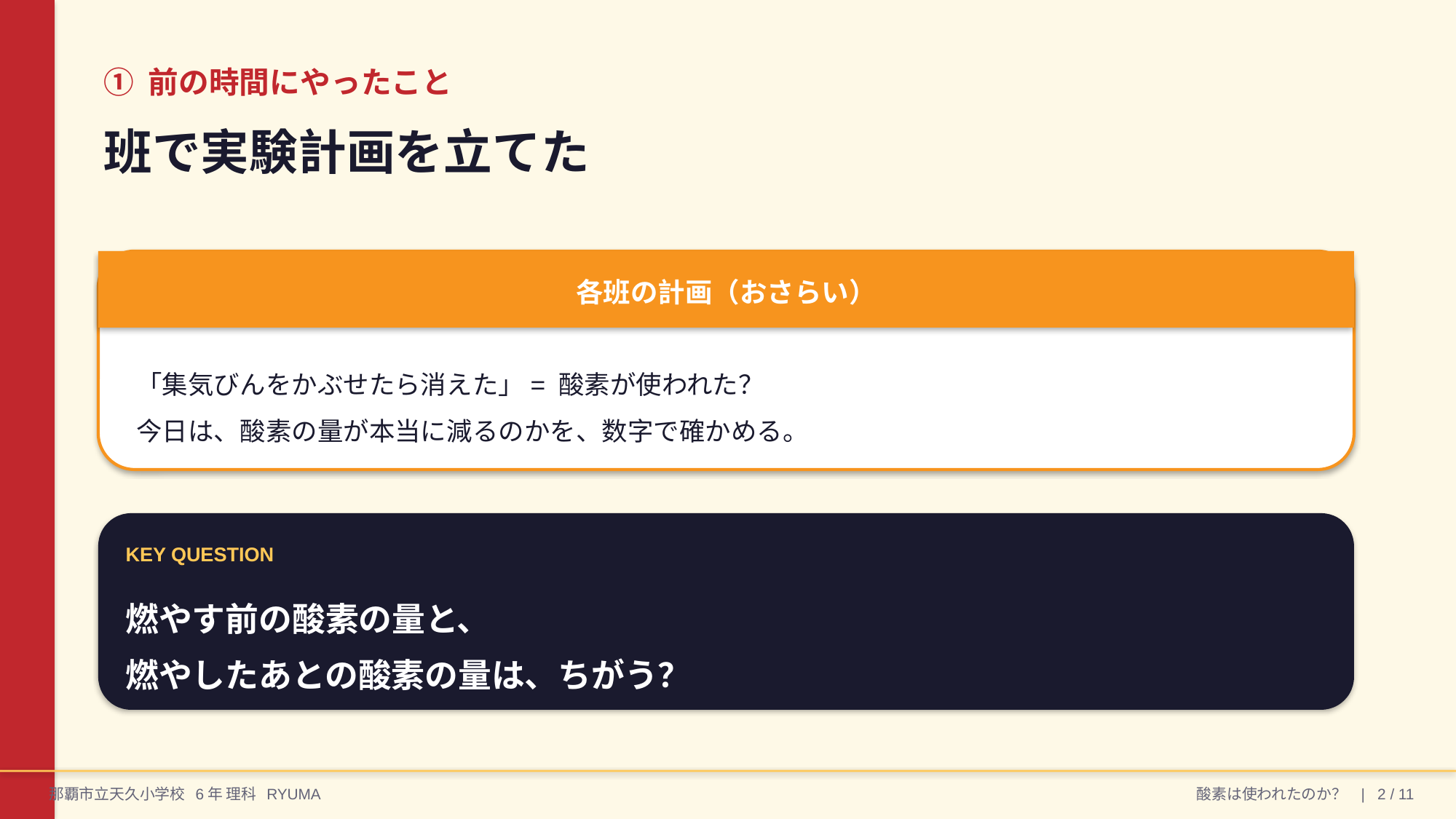

① 前の時間にやったこと
班で実験計画を立てた

各班の計画（おさらい）
「集気びんをかぶせたら消えた」= 酸素が使われた？
今日は、酸素の量が本当に減るのかを、数字で確かめる。

KEY QUESTION
燃やす前の酸素の量と、
燃やしたあとの酸素の量は、ちがう？

那覇市立天久小学校  6年 理科  RYUMA
酸素は使われたのか？   |   2 / 11